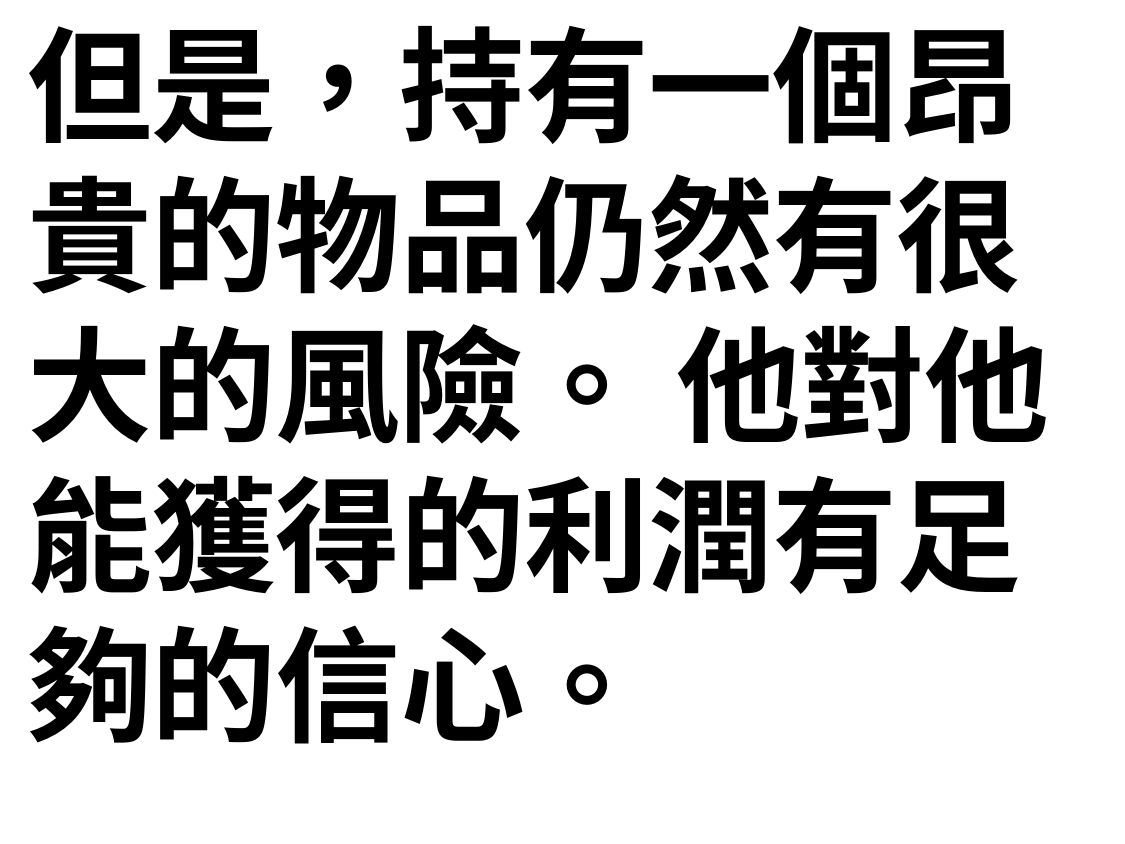

但是，持有一個昂貴的物品仍然有很大的風險。 他對他能獲得的利潤有足夠的信心。